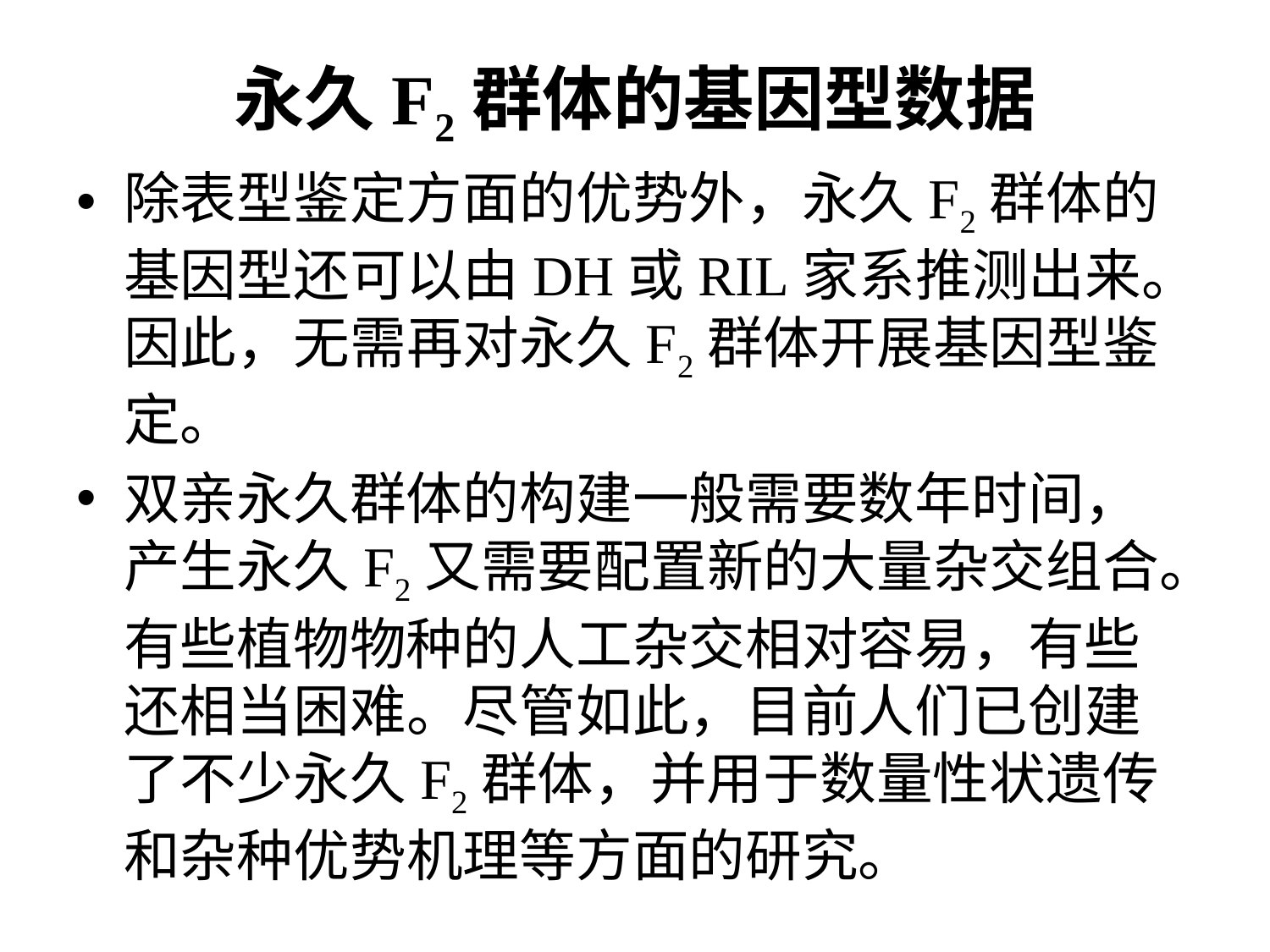

# 永久F2群体的基因型数据
除表型鉴定方面的优势外，永久F2群体的基因型还可以由DH或RIL家系推测出来。因此，无需再对永久F2群体开展基因型鉴定。
双亲永久群体的构建一般需要数年时间，产生永久F2又需要配置新的大量杂交组合。有些植物物种的人工杂交相对容易，有些还相当困难。尽管如此，目前人们已创建了不少永久F2群体，并用于数量性状遗传和杂种优势机理等方面的研究。